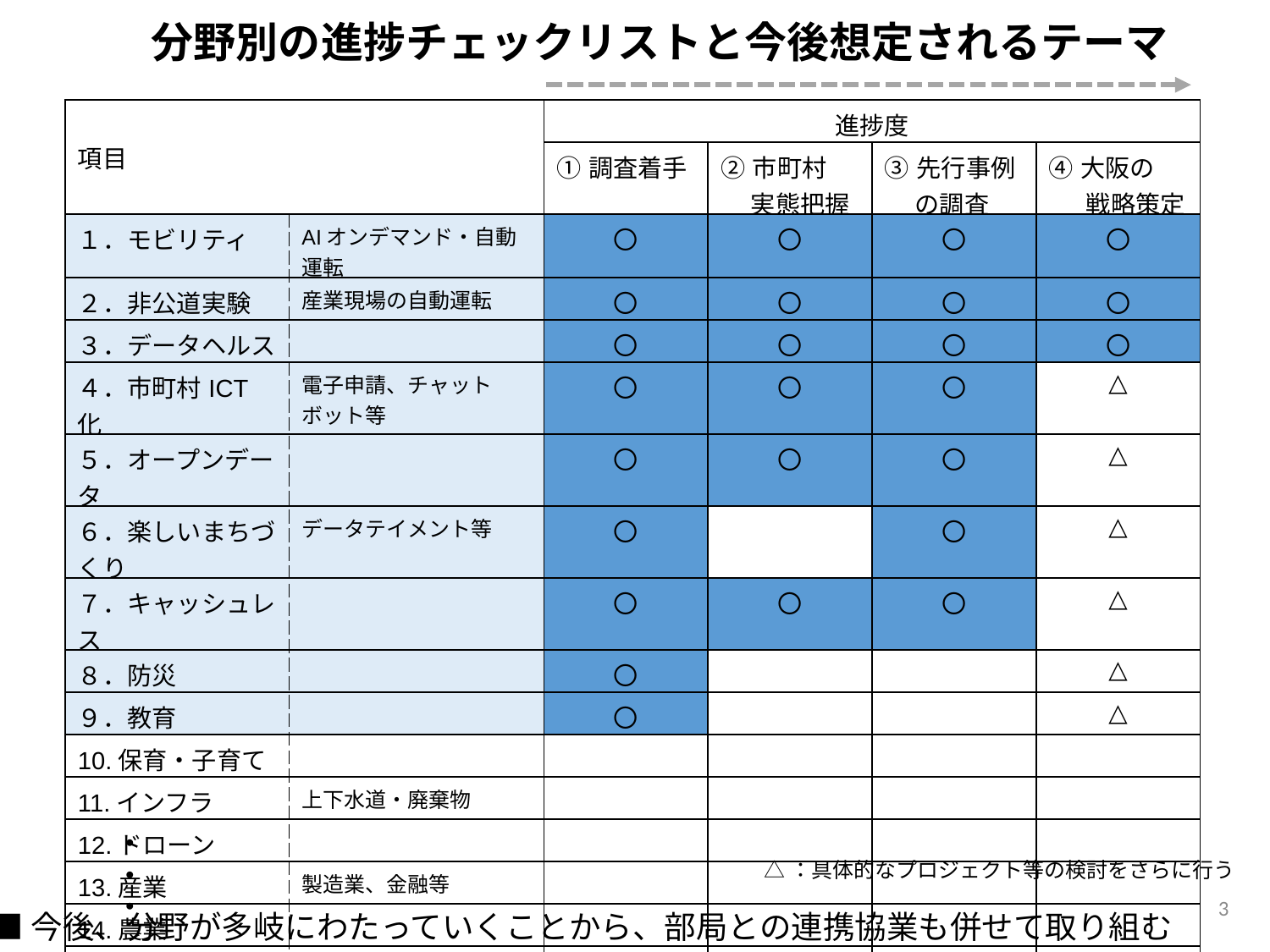

分野別の進捗チェックリストと今後想定されるテーマ
| 項目 |  | 進捗度 |  |  |  |
| --- | --- | --- | --- | --- | --- |
|  |  | ①調査着手 | ②市町村 　 実態把握 | ③先行事例 　 の調査 | ④大阪の 　戦略策定 |
| １．モビリティ | AIオンデマンド・自動運転 | 〇 | 〇 | 〇 | 〇 |
| ２．非公道実験 | 産業現場の自動運転 | 〇 | 〇 | 〇 | 〇 |
| ３．データヘルス |  | 〇 | 〇 | 〇 | 〇 |
| ４．市町村ICT化 | 電子申請、チャットボット等 | 〇 | 〇 | 〇 | △ |
| ５．オープンデータ |  | 〇 | 〇 | 〇 | △ |
| ６．楽しいまちづくり | データテイメント等 | 〇 |  | 〇 | △ |
| ７．キャッシュレス |  | 〇 | 〇 | 〇 | △ |
| ８．防災 |  | 〇 |  |  | △ |
| ９．教育 |  | 〇 |  |  | △ |
| 10.保育・子育て |  |  |  |  |  |
| 11.インフラ | 上下水道・廃棄物 |  |  |  |  |
| 12.ドローン |  |  |  |  |  |
| 13.産業 | 製造業、金融等 |  |  |  |  |
| 14.農業 |  |  |  |  |  |
| 15.エネルギー |  |  |  |  |  |
・・・
△：具体的なプロジェクト等の検討をさらに行う
3
■今後、分野が多岐にわたっていくことから、部局との連携協業も併せて取り組む